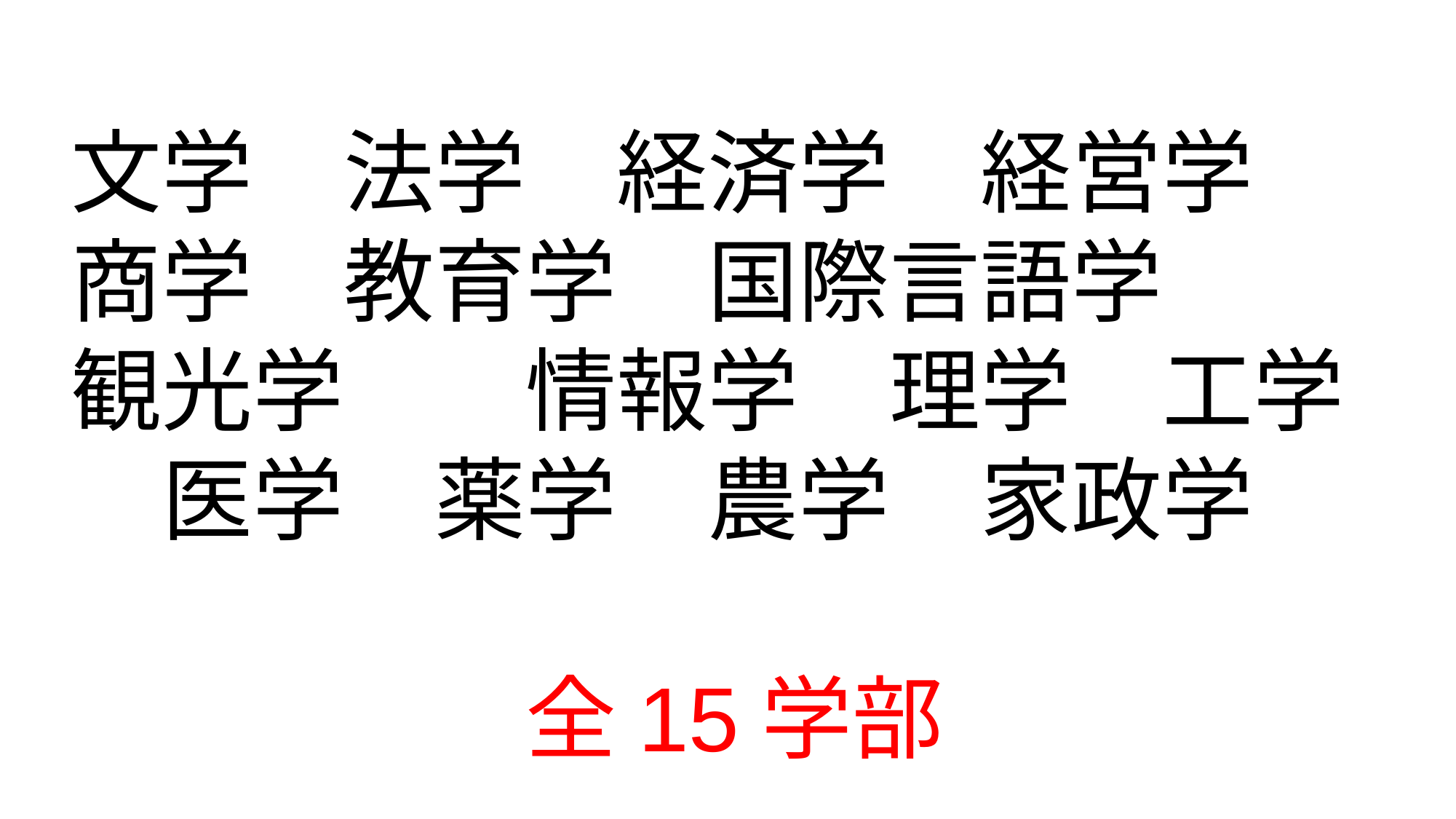

文学　法学　経済学　経営学　商学　教育学　国際言語学
観光学　　情報学　理学　工学　医学　薬学　農学　家政学

　　　　　全15学部